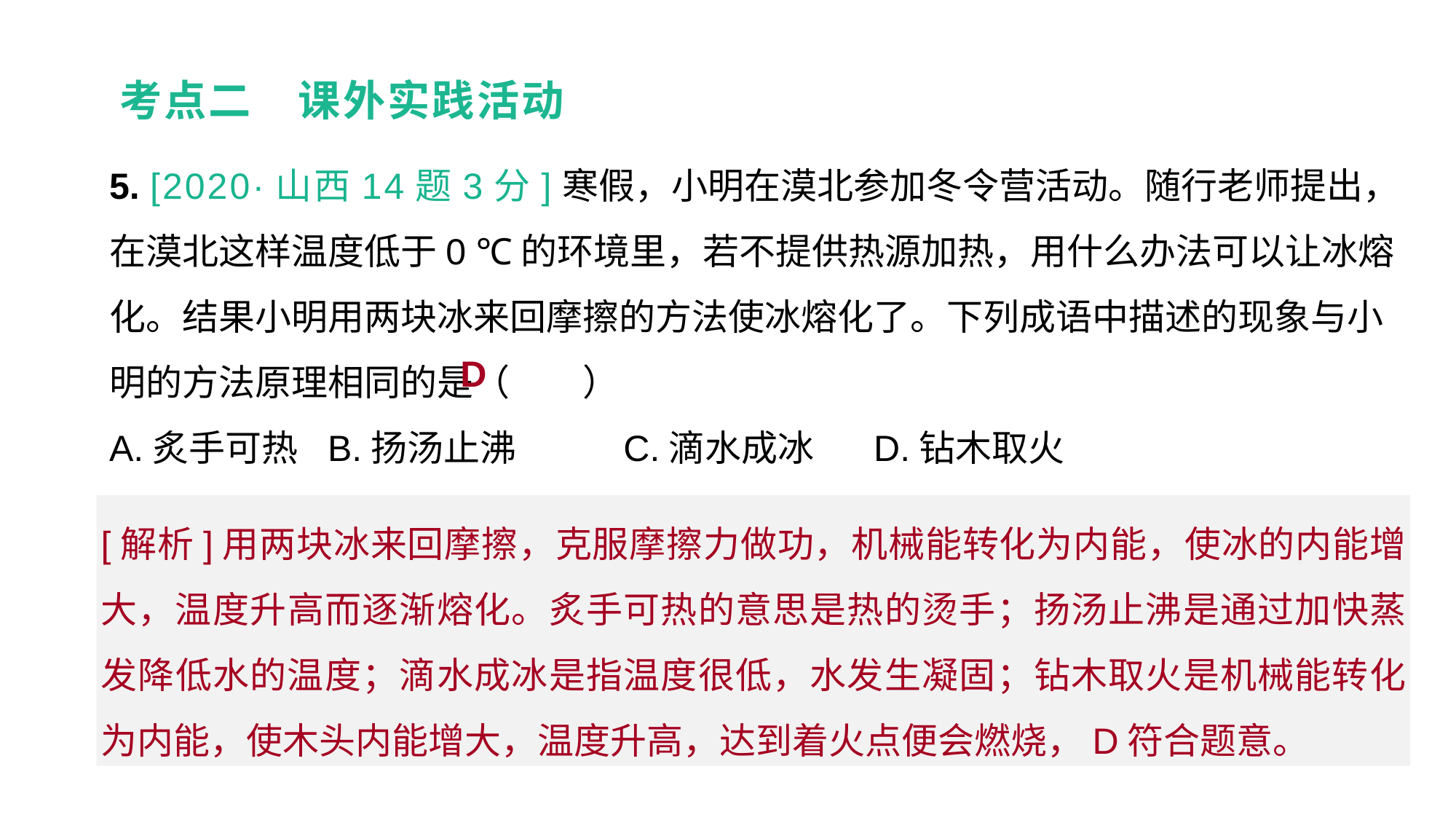

考点二　课外实践活动
5. [2020·山西14题3分]寒假，小明在漠北参加冬令营活动。随行老师提出，在漠北这样温度低于0 ℃的环境里，若不提供热源加热，用什么办法可以让冰熔化。结果小明用两块冰来回摩擦的方法使冰熔化了。下列成语中描述的现象与小明的方法原理相同的是（　　）
A.炙手可热	B.扬汤止沸            C.滴水成冰	D.钻木取火
真题回顾 把握考向
D
[解析]用两块冰来回摩擦，克服摩擦力做功，机械能转化为内能，使冰的内能增大，温度升高而逐渐熔化。炙手可热的意思是热的烫手；扬汤止沸是通过加快蒸发降低水的温度；滴水成冰是指温度很低，水发生凝固；钻木取火是机械能转化为内能，使木头内能增大，温度升高，达到着火点便会燃烧，D符合题意。